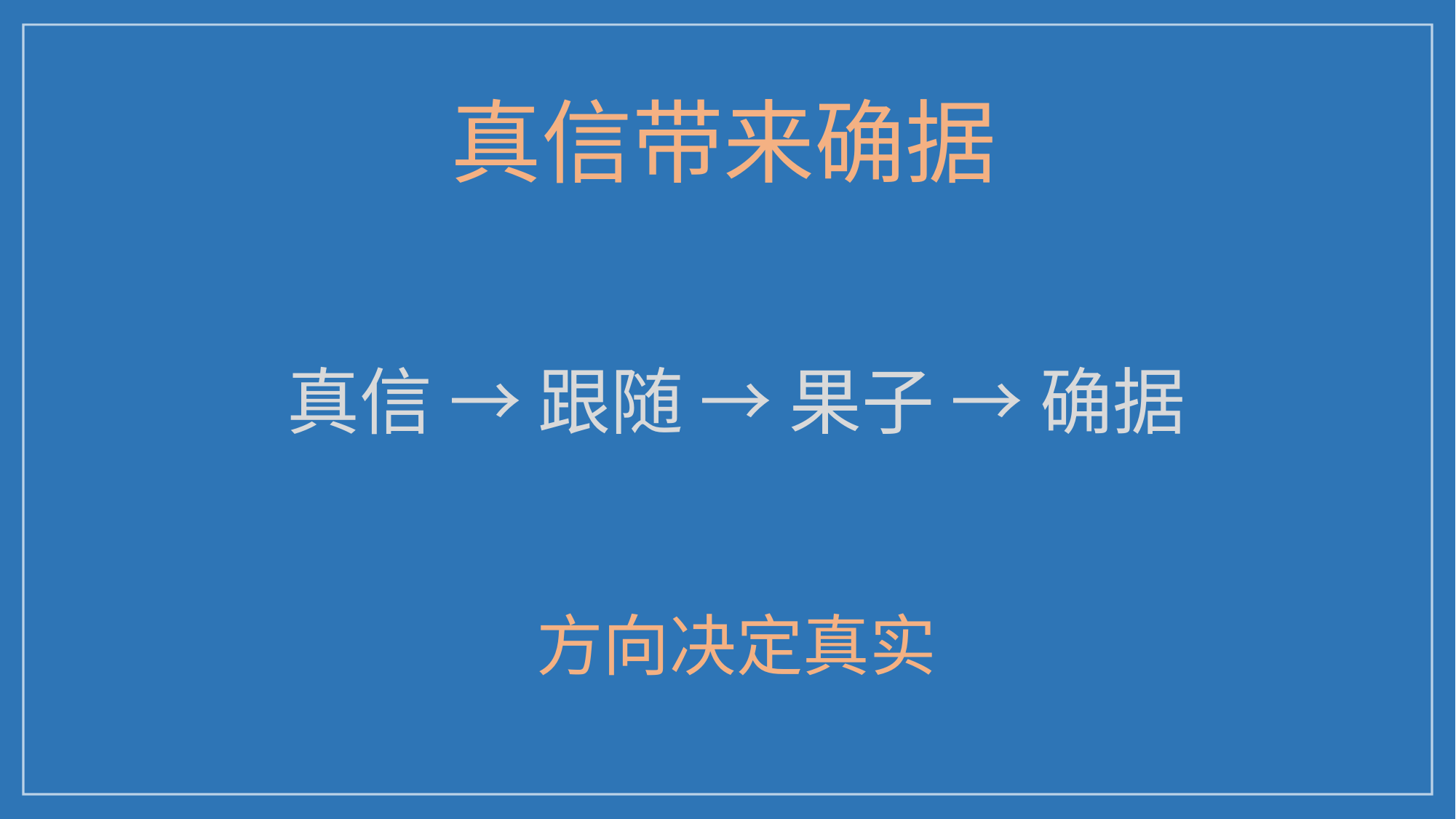

真信带来确据

真信 → 跟随 → 果子 → 确据

方向决定真实